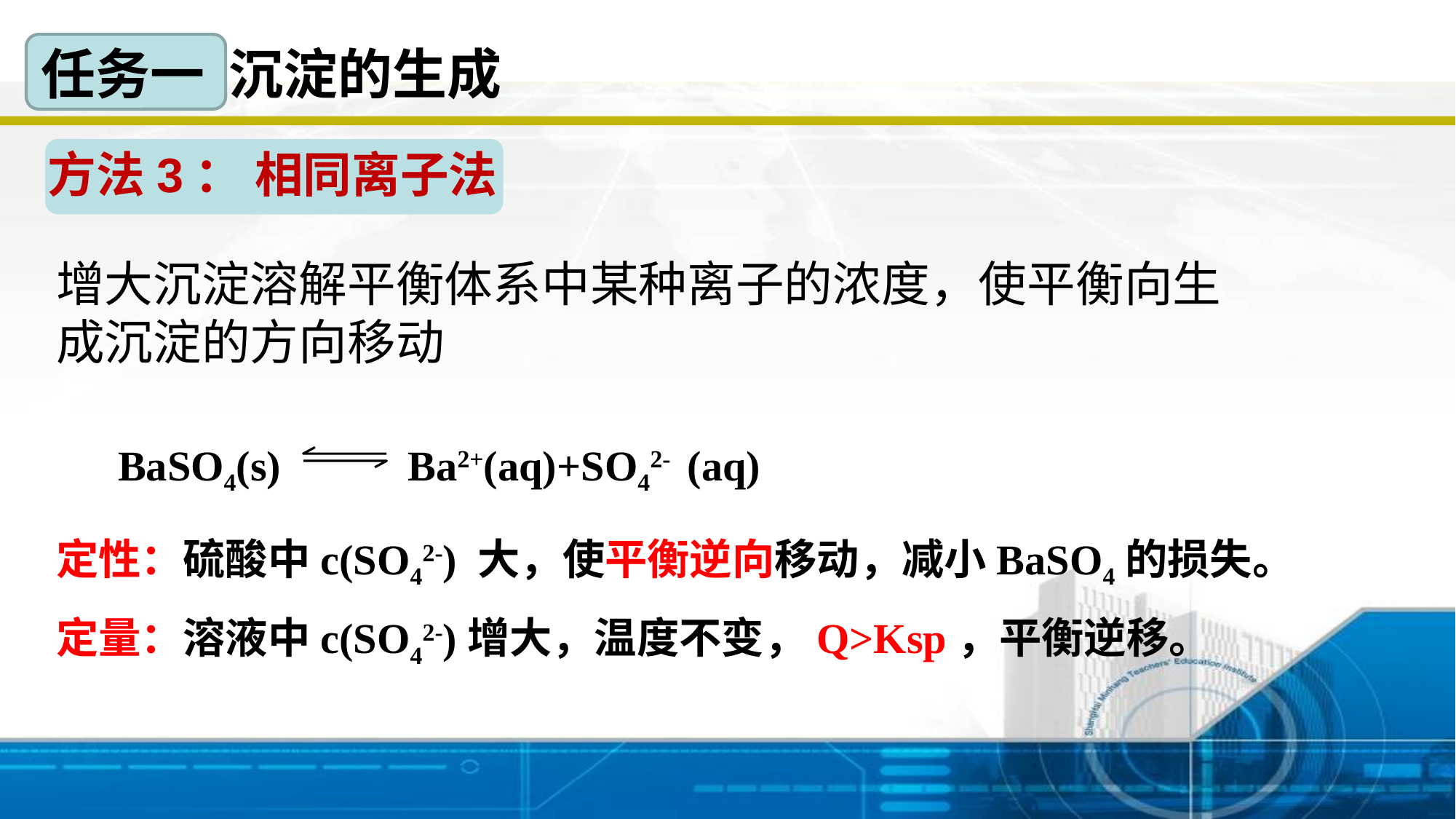

# 任务一  沉淀的生成
方法3： 相同离子法

增大沉淀溶解平衡体系中某种离子的浓度，使平衡向生成沉淀的方向移动
BaSO4(s)            Ba2+(aq)+SO42-  (aq)

定性：硫酸中c(SO42-) 大，使平衡逆向移动，减小BaSO4的损失。
定量：溶液中c(SO42-)增大，温度不变，Q>Ksp，平衡逆移。